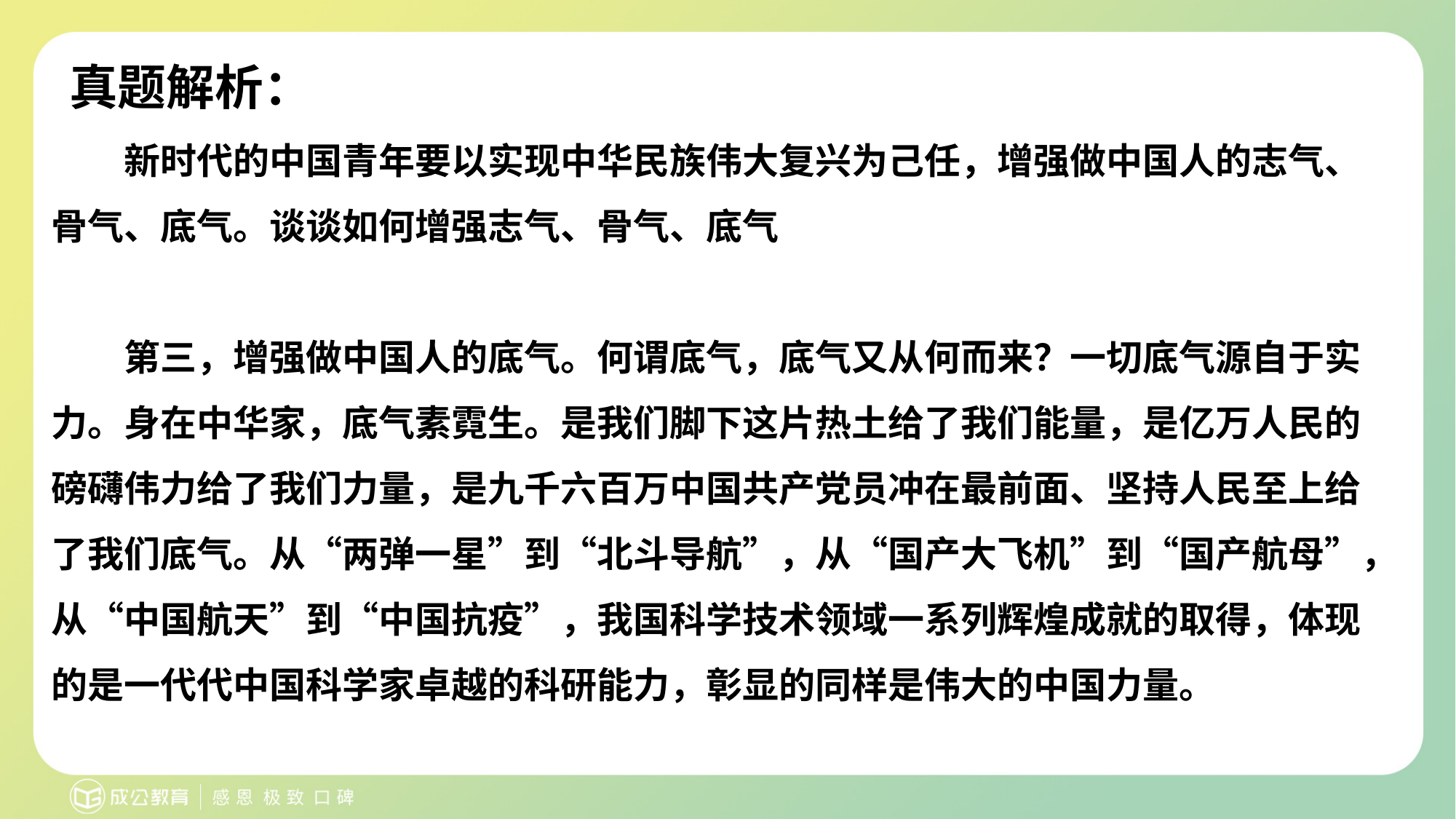

# 真题解析：
新时代的中国青年要以实现中华民族伟大复兴为己任，增强做中国人的志气、骨气、底气。谈谈如何增强志气、骨气、底气

第三，增强做中国人的底气。何谓底气，底气又从何而来？一切底气源自于实力。身在中华家，底气素霓生。是我们脚下这片热土给了我们能量，是亿万人民的磅礴伟力给了我们力量，是九千六百万中国共产党员冲在最前面、坚持人民至上给了我们底气。从“两弹一星”到“北斗导航”，从“国产大飞机”到“国产航母”，从“中国航天”到“中国抗疫”，我国科学技术领域一系列辉煌成就的取得，体现的是一代代中国科学家卓越的科研能力，彰显的同样是伟大的中国力量。